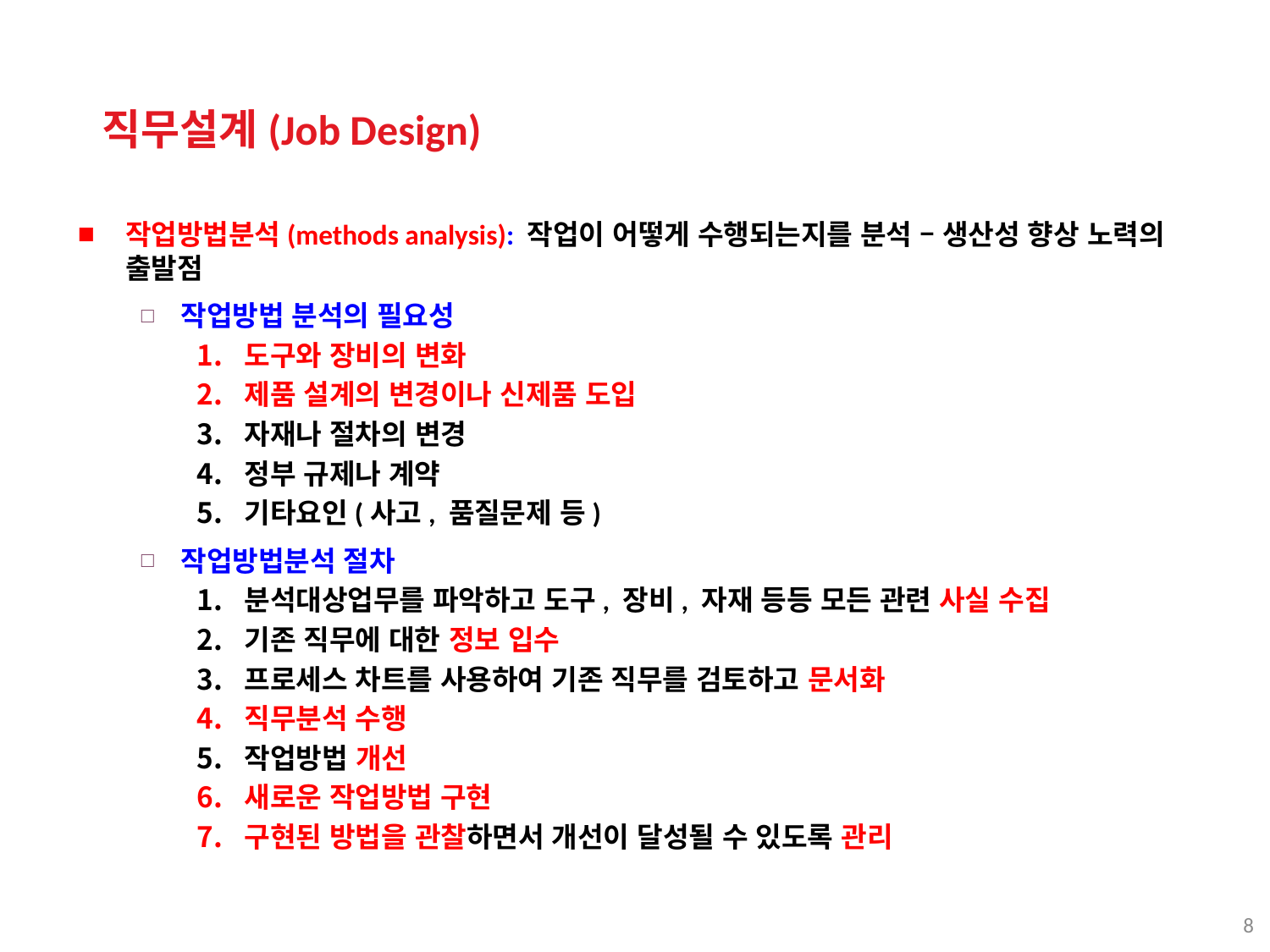

직무설계(Job Design)
작업방법분석(methods analysis): 작업이 어떻게 수행되는지를 분석 – 생산성 향상 노력의 출발점
작업방법 분석의 필요성
도구와 장비의 변화
제품 설계의 변경이나 신제품 도입
자재나 절차의 변경
정부 규제나 계약
기타요인(사고, 품질문제 등)
작업방법분석 절차
분석대상업무를 파악하고 도구, 장비, 자재 등등 모든 관련 사실 수집
기존 직무에 대한 정보 입수
프로세스 차트를 사용하여 기존 직무를 검토하고 문서화
직무분석 수행
작업방법 개선
새로운 작업방법 구현
구현된 방법을 관찰하면서 개선이 달성될 수 있도록 관리

8